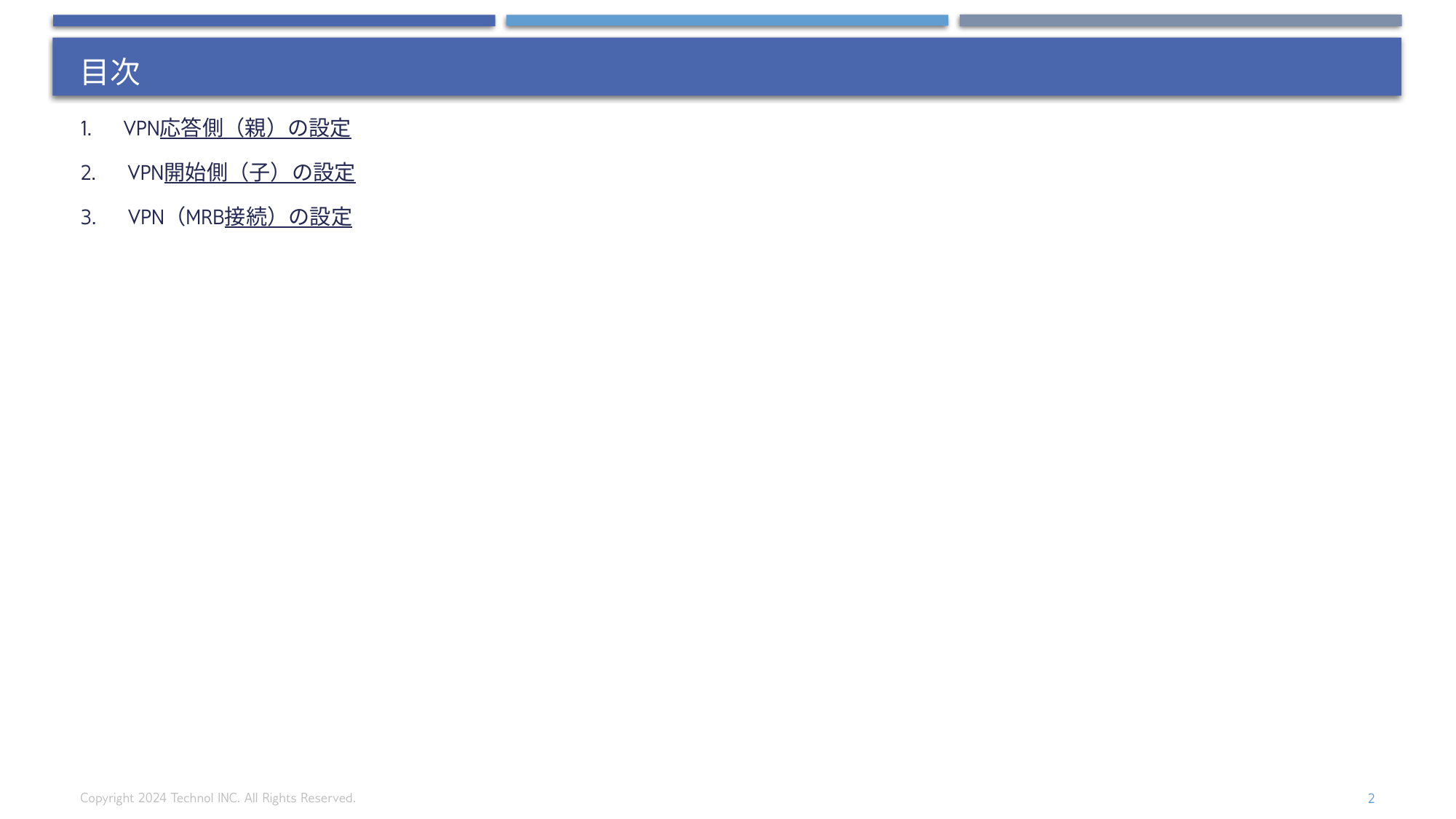

# 目次
1.　VPN応答側（親）の設定
2.　VPN開始側（子）の設定
3.　VPN（MRB接続）の設定
Copyright 2024 Technol INC. All Rights Reserved.
2